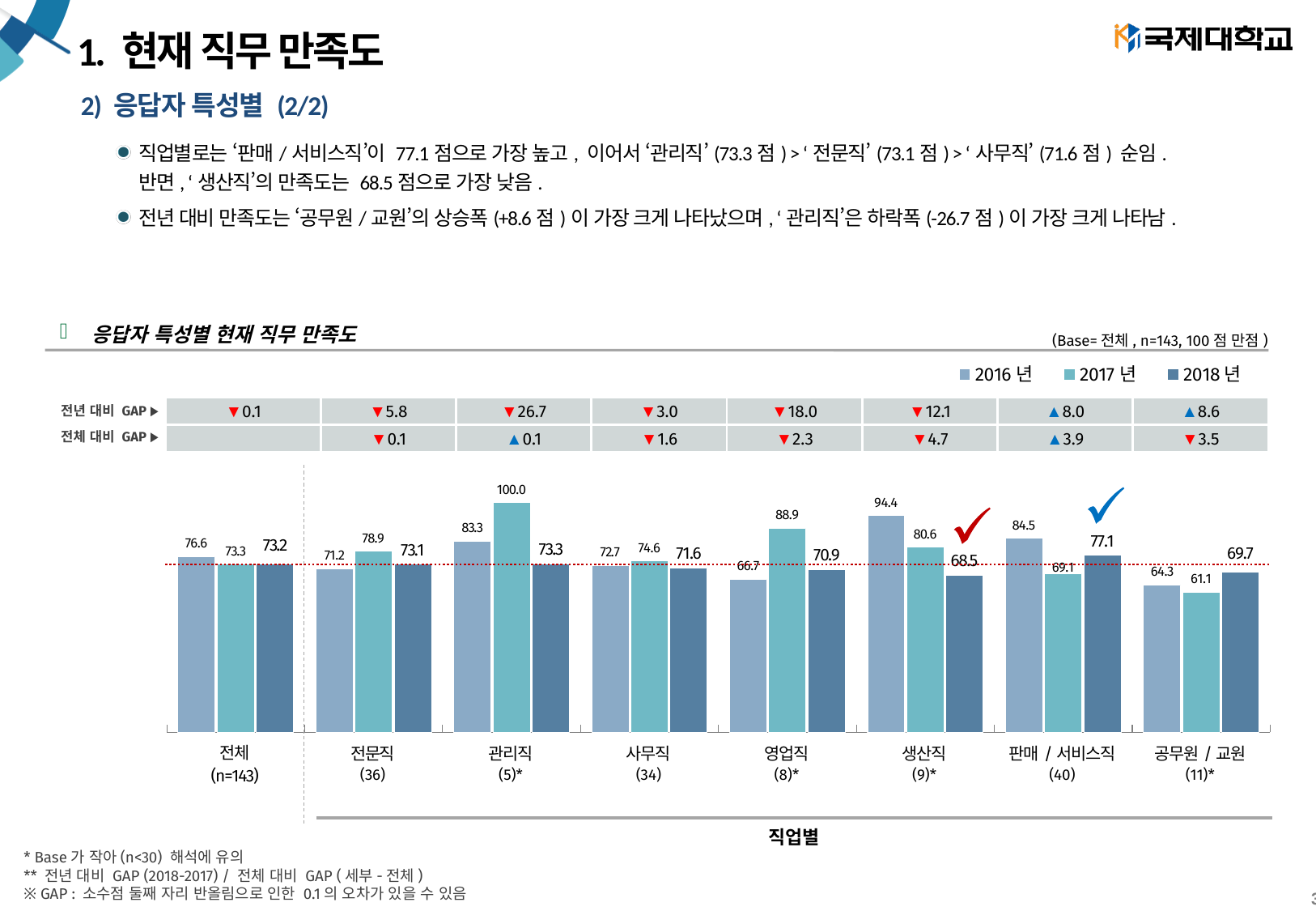

# 1. 현재 직무 만족도
2) 응답자 특성별 (2/2)
직업별로는 ‘판매/서비스직’이 77.1점으로 가장 높고, 이어서 ‘관리직’(73.3점) > ‘전문직’(73.1점) > ‘사무직’(71.6점) 순임.
반면, ‘생산직’의 만족도는 68.5점으로 가장 낮음.
전년 대비 만족도는 ‘공무원/교원’의 상승폭(+8.6점)이 가장 크게 나타났으며, ‘관리직’은 하락폭(-26.7점)이 가장 크게 나타남.
응답자 특성별 현재 직무 만족도
(Base=전체, n=143, 100점 만점)

### Chart

| Category | 2016년 | 2017년 | 2018년 |
|---|---|---|---|
| 전체 | 76.60256153846152 | 73.27567567567567 | 73.19650349650347 |
| 전문직 | 71.21211818181818 | 78.89333333333333 | 73.14722222222223 |
| 관리직 | 83.3333 | 100.0 | 73.34 |
| 사무직 | 72.72727272727273 | 74.56315789473683 | 71.57647058823531 |
| 영업직 | 66.6667 | 88.89999999999999 | 70.85 |
| 생산직 | 94.44443333333334 | 80.56666666666666 | 68.52222222222221 |
| 판매/서비스직 | 84.52380000000001 | 69.12058823529412 | 77.08250000000001 |
| 공무원/교원 | 64.28572857142858 | 61.10833333333332 | 69.7 |
| ▼0.1 | ▼5.8 | ▼26.7 | ▼3.0 | ▼18.0 | ▼12.1 | ▲8.0 | ▲8.6 |
| --- | --- | --- | --- | --- | --- | --- | --- |
|  | ▼0.1 | ▲0.1 | ▼1.6 | ▼2.3 | ▼4.7 | ▲3.9 | ▼3.5 |
전년 대비 GAP ▶
전체 대비 GAP ▶

| 전체 | 전문직 | 관리직 | 사무직 | 영업직 | 생산직 | 판매/서비스직 | 공무원/교원 |
| --- | --- | --- | --- | --- | --- | --- | --- |
| (n=143) | (36) | (5)\* | (34) | (8)\* | (9)\* | (40) | (11)\* |
| 직업별 |
| --- |
* Base가 작아(n<30) 해석에 유의
** 전년 대비 GAP (2018-2017) / 전체 대비 GAP (세부-전체)
※ GAP : 소수점 둘째 자리 반올림으로 인한 0.1의 오차가 있을 수 있음